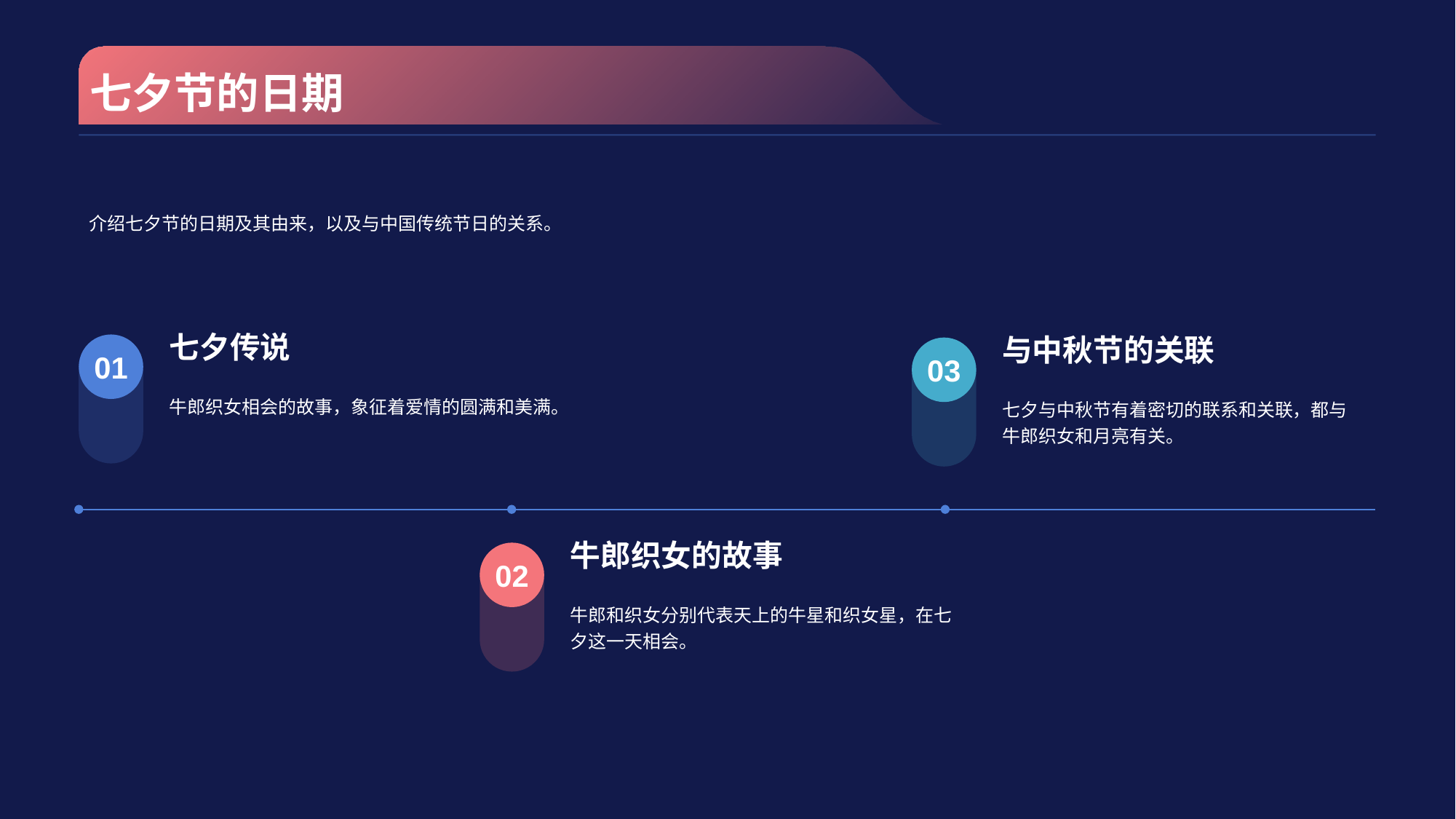

# 七夕节的日期
介绍七夕节的日期及其由来，以及与中国传统节日的关系。
七夕传说
牛郎织女相会的故事，象征着爱情的圆满和美满。

01
与中秋节的关联
七夕与中秋节有着密切的联系和关联，都与牛郎织女和月亮有关。

03
牛郎织女的故事
牛郎和织女分别代表天上的牛星和织女星，在七夕这一天相会。

02